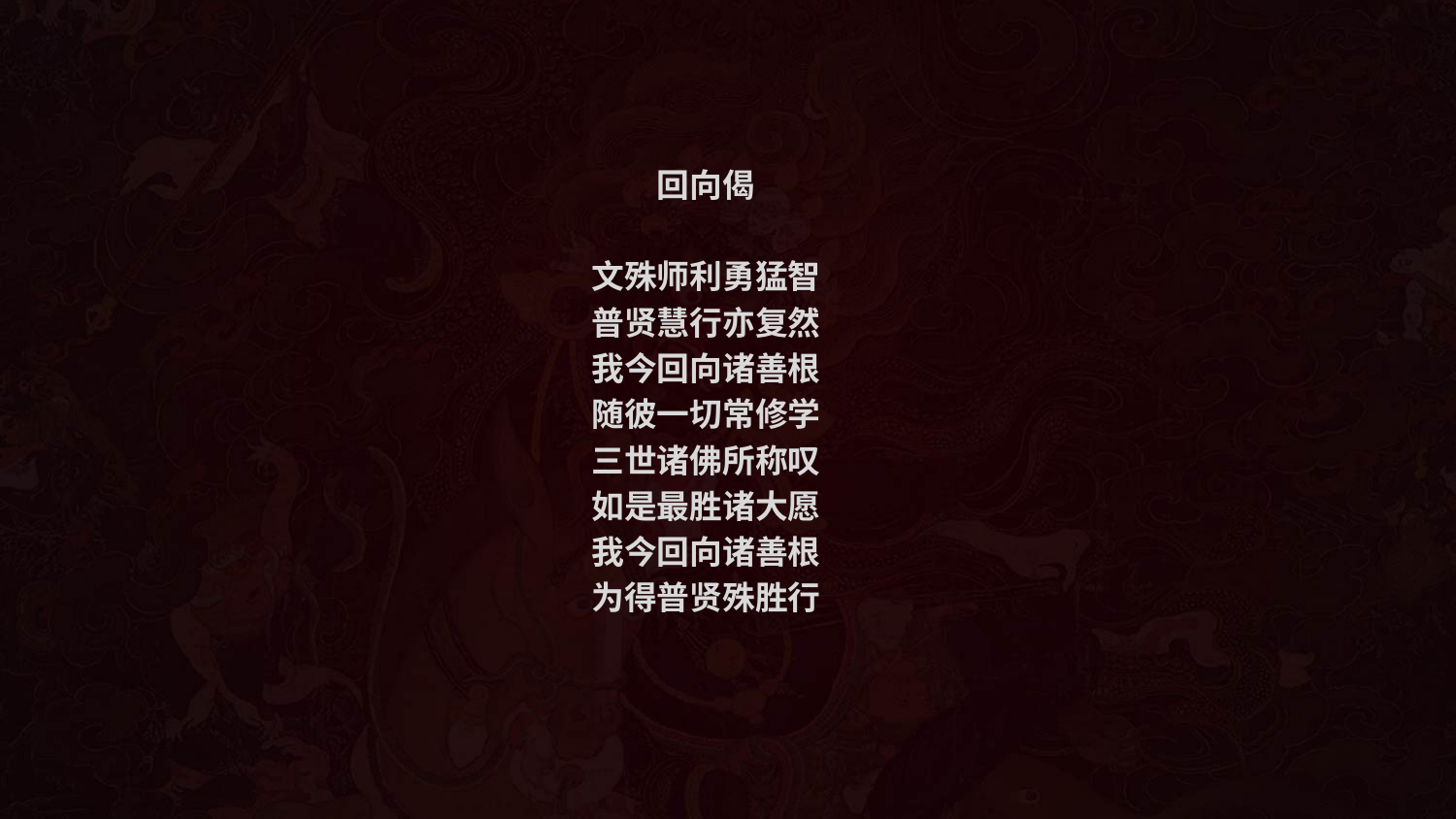

回向偈

文殊师利勇猛智
普贤慧行亦复然
我今回向诸善根
随彼一切常修学
三世诸佛所称叹
如是最胜诸大愿
我今回向诸善根
为得普贤殊胜行